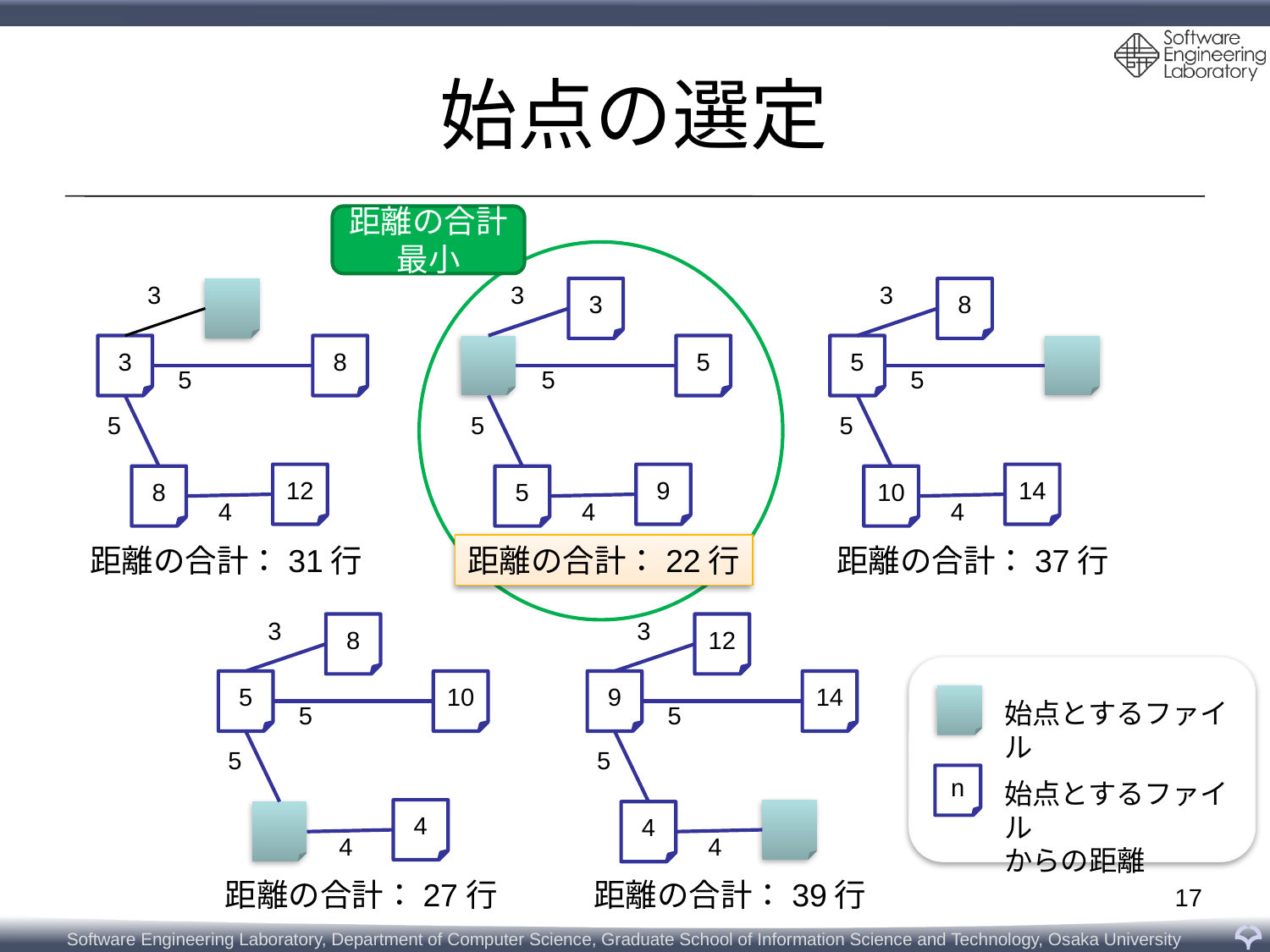

# 始点の選定
距離の合計
最小

3
3
3

3
8
3
8

5
5

5
5
5
5
5
5
12
9
14
8
5
10
4
4
4
距離の合計：31行
距離の合計：22行
距離の合計：37行
3
3
8
12

5
10
9
14

始点とするファイル
5
5
5
5
n
始点とするファイル
からの距離
4

4
4
4
距離の合計：27行
距離の合計：39行
17